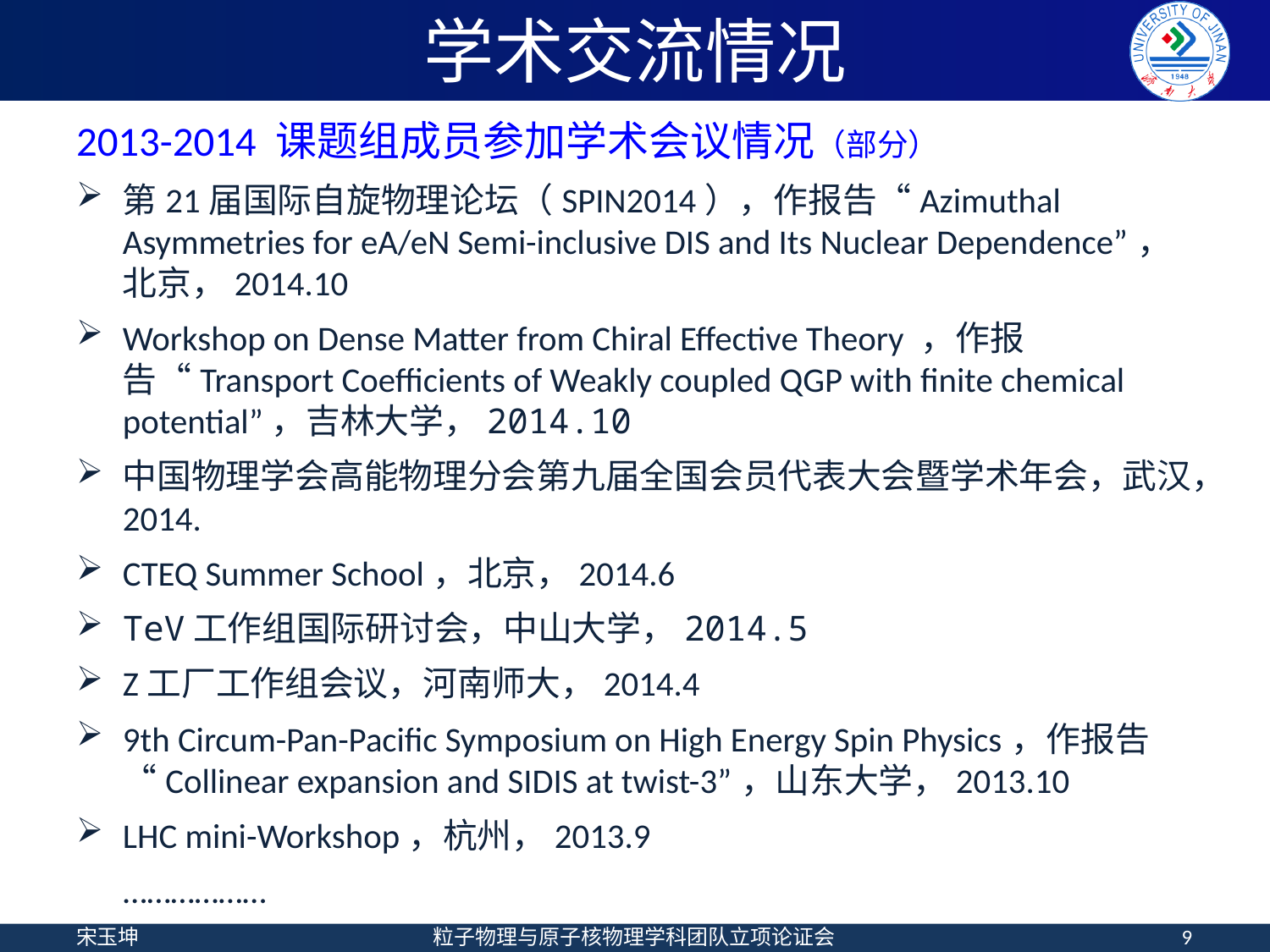

# 学术交流情况
2013-2014 课题组成员参加学术会议情况（部分）
第21届国际自旋物理论坛（SPIN2014），作报告“Azimuthal Asymmetries for eA/eN Semi-inclusive DIS and Its Nuclear Dependence”，北京，2014.10
Workshop on Dense Matter from Chiral Effective Theory ，作报告“Transport Coefficients of Weakly coupled QGP with finite chemical potential”，吉林大学，2014.10
中国物理学会高能物理分会第九届全国会员代表大会暨学术年会，武汉，2014.
CTEQ Summer School，北京，2014.6
TeV工作组国际研讨会，中山大学，2014.5
Z工厂工作组会议，河南师大，2014.4
9th Circum-Pan-Pacific Symposium on High Energy Spin Physics，作报告“Collinear expansion and SIDIS at twist-3”，山东大学，2013.10
LHC mini-Workshop，杭州，2013.9
      ………………
宋玉坤
粒子物理与原子核物理学科团队立项论证会
9